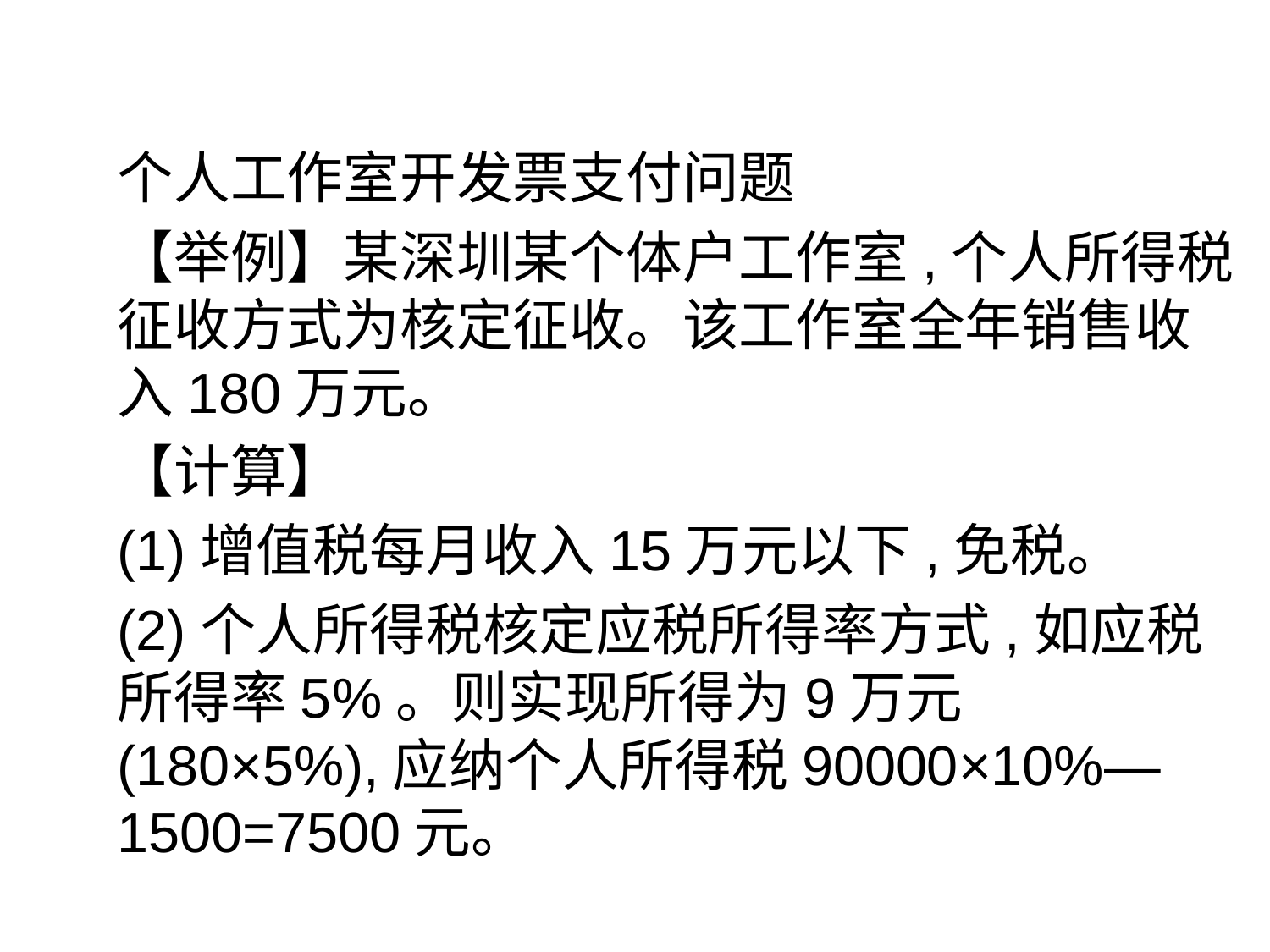

个人工作室开发票支付问题
【举例】某深圳某个体户工作室,个人所得税征收方式为核定征收。该工作室全年销售收入180万元。
【计算】
(1)增值税每月收入15万元以下,免税。
(2)个人所得税核定应税所得率方式,如应税所得率5%。则实现所得为9万元(180×5%),应纳个人所得税90000×10%—1500=7500元。